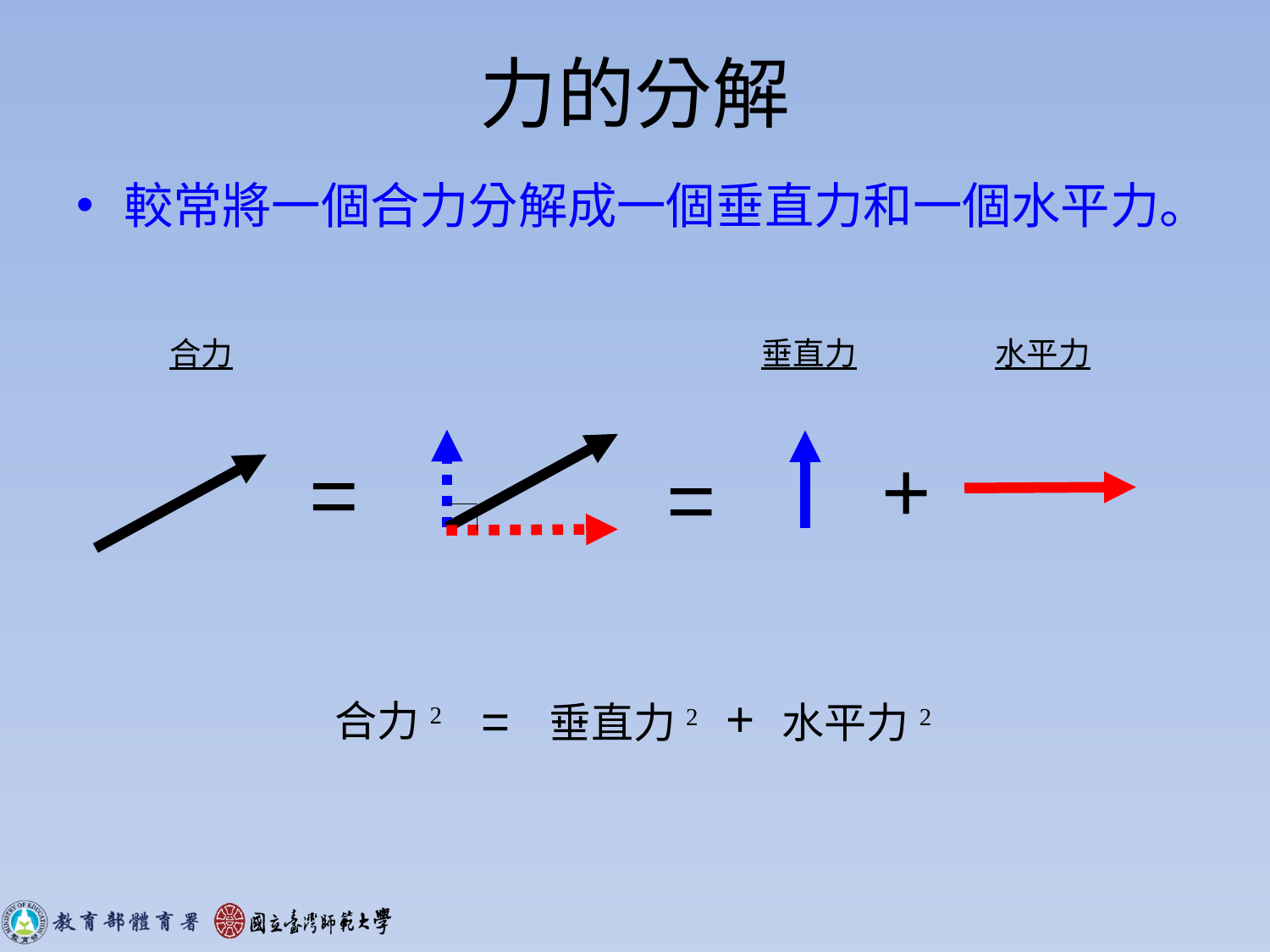

力的分解
較常將一個合力分解成一個垂直力和一個水平力。
合力
垂直力
水平力
+
=
=
+
=
合力2
垂直力2
水平力2